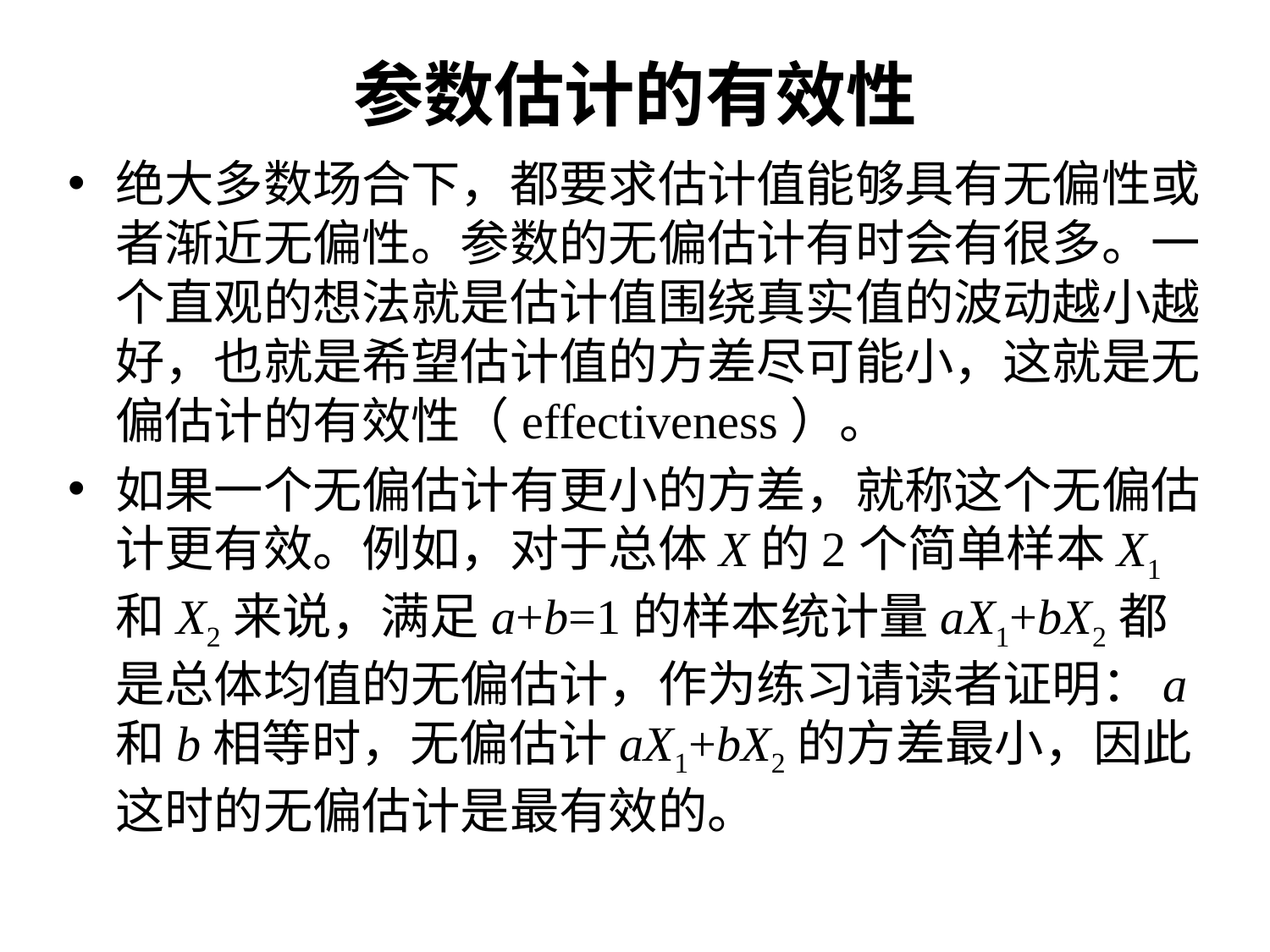

# 参数估计的有效性
绝大多数场合下，都要求估计值能够具有无偏性或者渐近无偏性。参数的无偏估计有时会有很多。一个直观的想法就是估计值围绕真实值的波动越小越好，也就是希望估计值的方差尽可能小，这就是无偏估计的有效性（effectiveness）。
如果一个无偏估计有更小的方差，就称这个无偏估计更有效。例如，对于总体X的2个简单样本X1和X2来说，满足a+b=1的样本统计量aX1+bX2都是总体均值的无偏估计，作为练习请读者证明：a和b相等时，无偏估计aX1+bX2的方差最小，因此这时的无偏估计是最有效的。